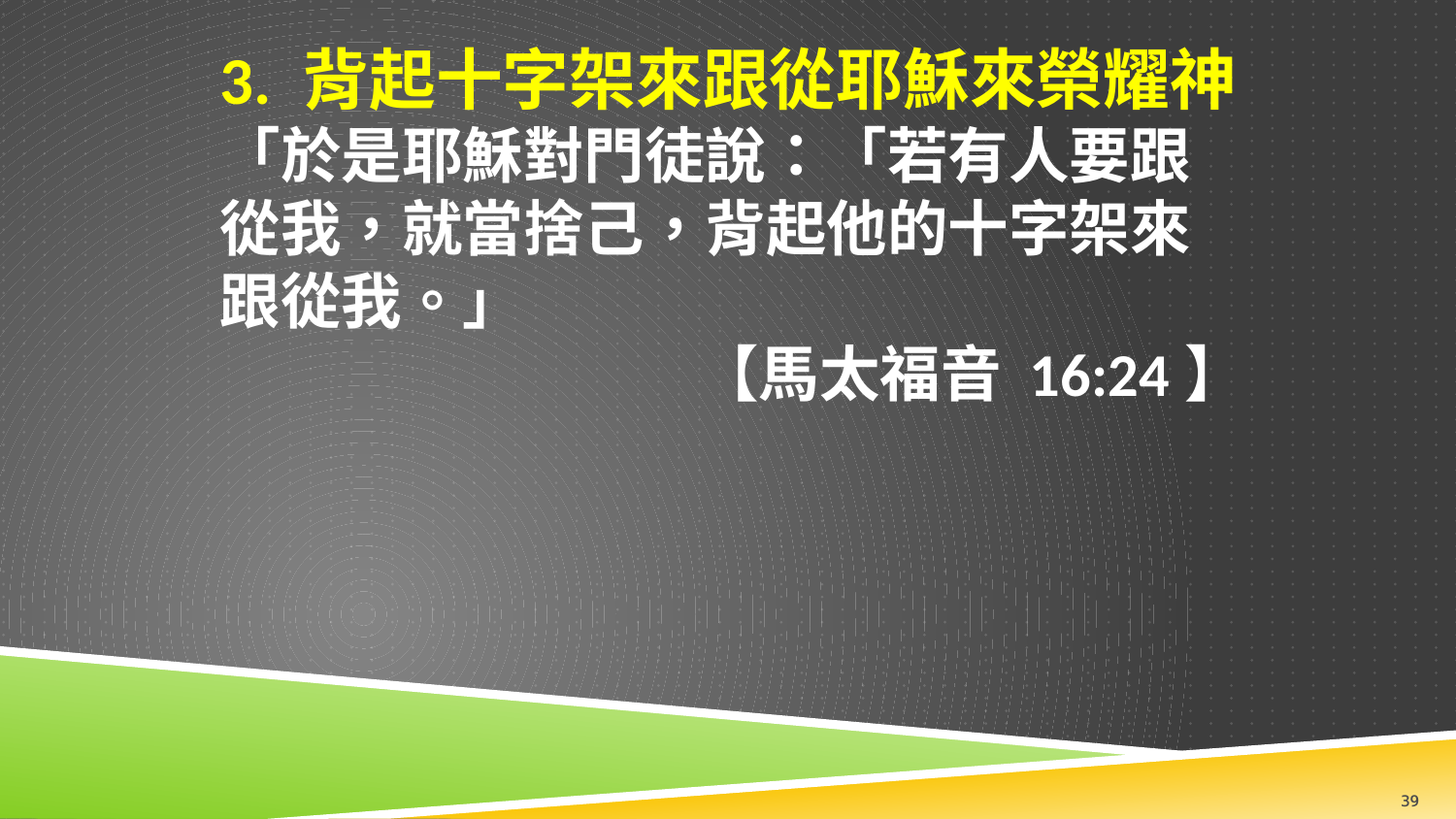

3. 背起十字架來跟從耶穌來榮耀神
「於是耶穌對門徒說：「若有人要跟從我，就當捨己，背起他的十字架來跟從我。」
			【馬太福音 16:24】
39